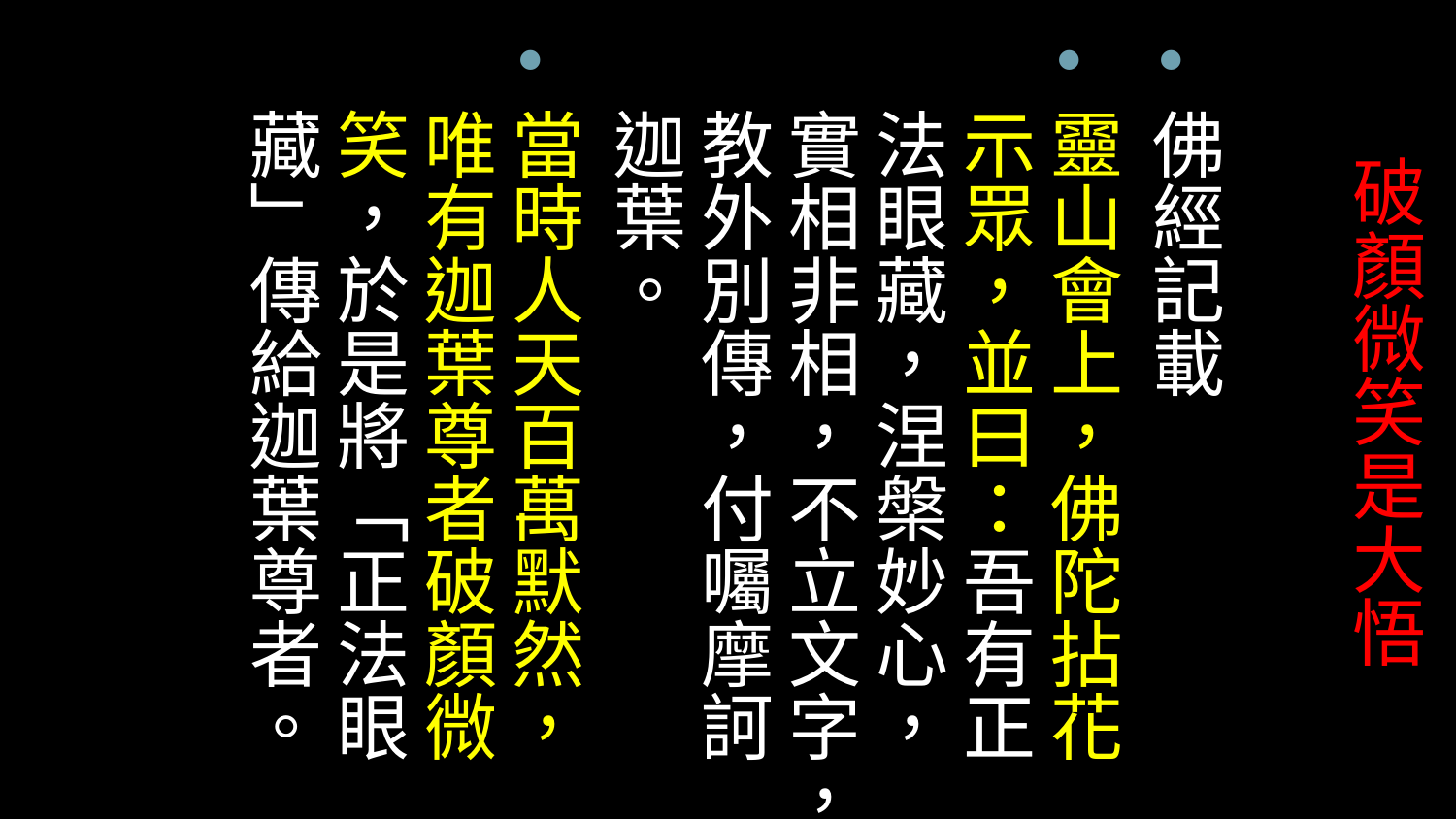

# 破顏微笑是大悟
佛經記載
靈山會上，佛陀拈花示眾，並曰：吾有正法眼藏，涅槃妙心，實相非相，不立文字，教外別傳，付囑摩訶迦葉。
當時人天百萬默然，唯有迦葉尊者破顏微笑，於是將「正法眼藏」傳給迦葉尊者。